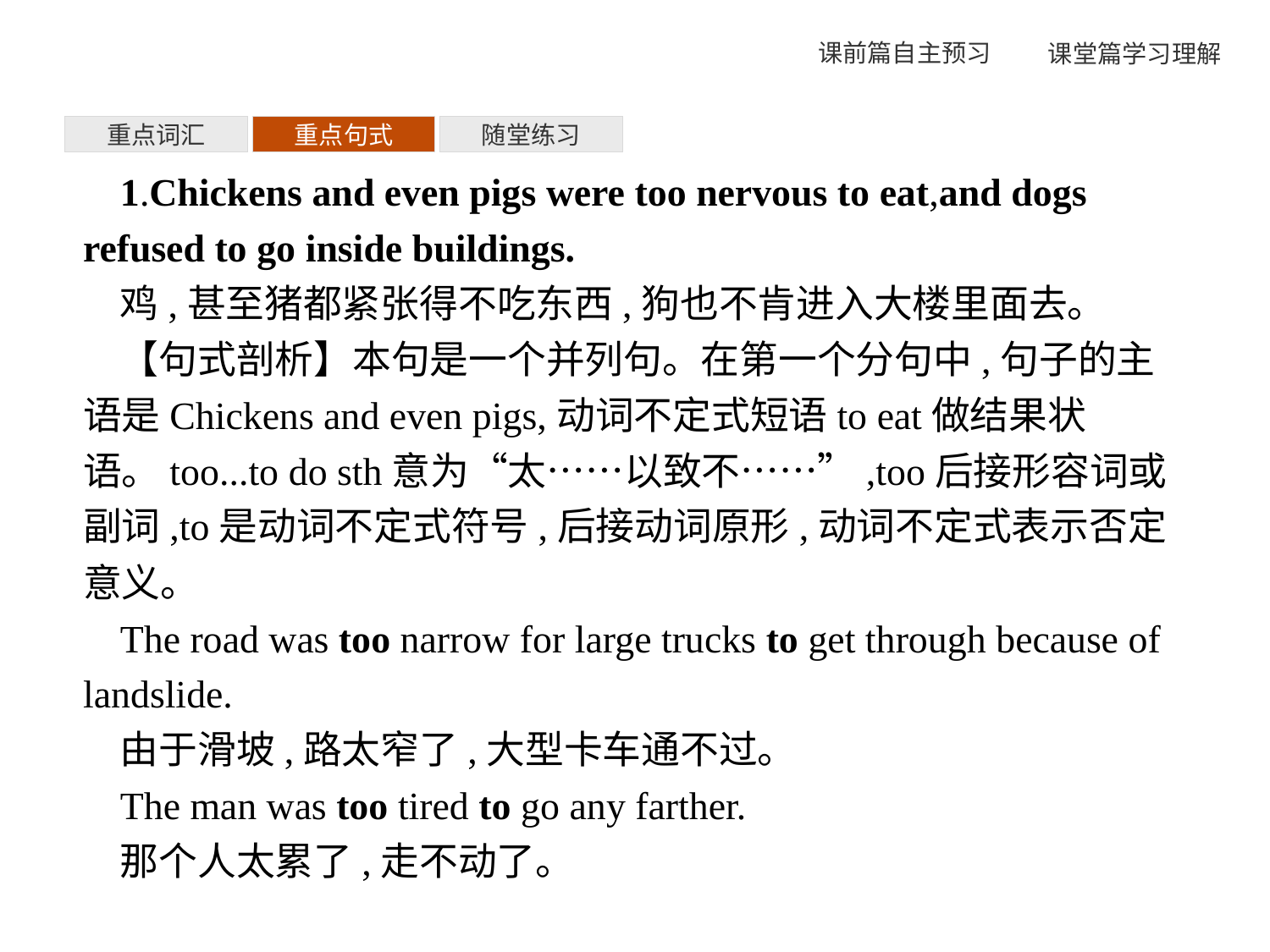

重点词汇
重点句式
随堂练习
1.Chickens and even pigs were too nervous to eat,and dogs refused to go inside buildings.
鸡,甚至猪都紧张得不吃东西,狗也不肯进入大楼里面去。
【句式剖析】本句是一个并列句。在第一个分句中,句子的主语是Chickens and even pigs,动词不定式短语to eat做结果状语。too...to do sth意为“太……以致不……”,too后接形容词或副词,to是动词不定式符号,后接动词原形,动词不定式表示否定意义。
The road was too narrow for large trucks to get through because of landslide.
由于滑坡,路太窄了,大型卡车通不过。
The man was too tired to go any farther.
那个人太累了,走不动了。